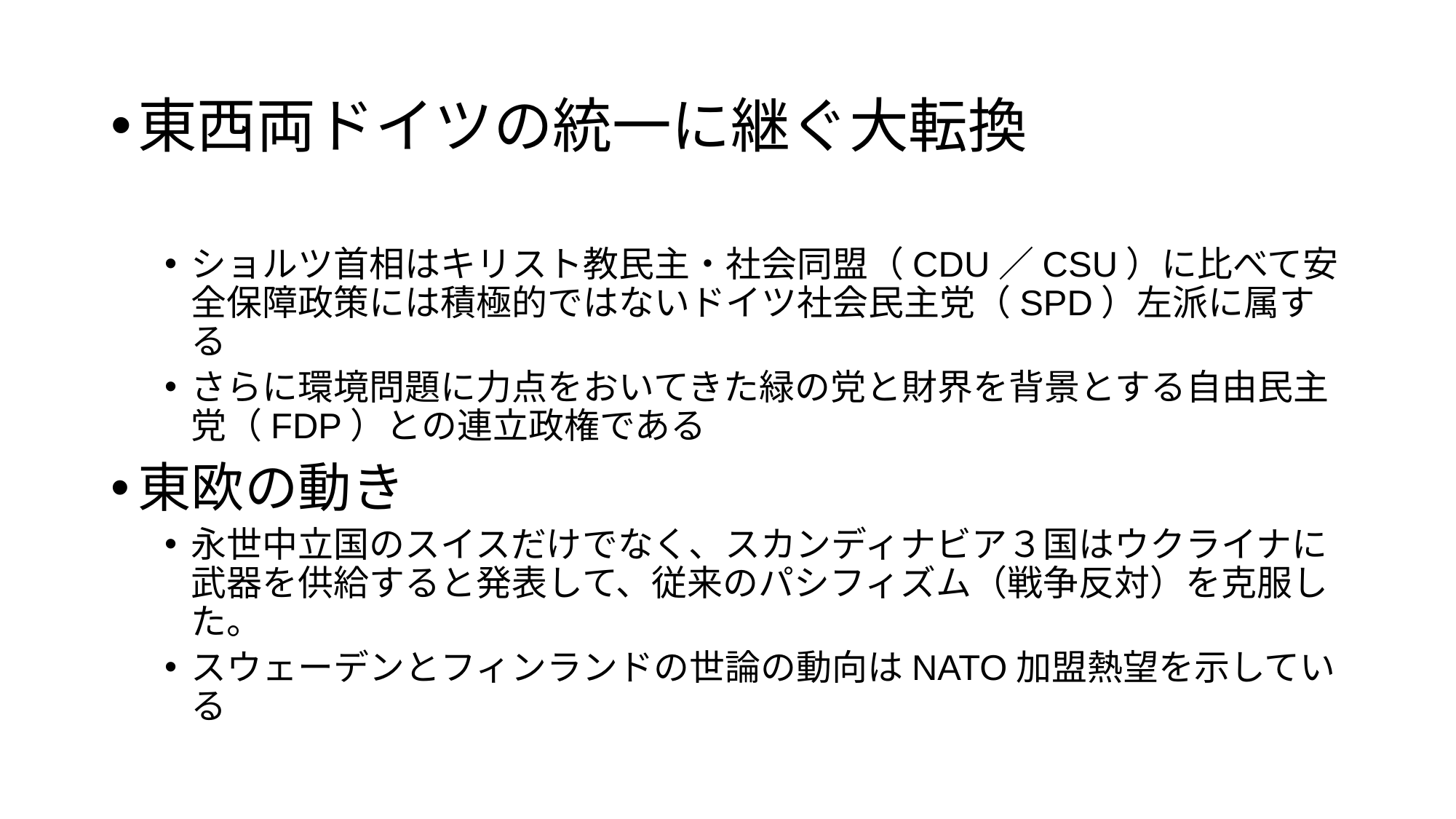

東西両ドイツの統一に継ぐ大転換

ショルツ首相はキリスト教民主・社会同盟（CDU／CSU）に比べて安全保障政策には積極的ではないドイツ社会民主党（SPD）左派に属する
さらに環境問題に力点をおいてきた緑の党と財界を背景とする自由民主党（FDP）との連立政権である
東欧の動き
永世中立国のスイスだけでなく、スカンディナビア３国はウクライナに武器を供給すると発表して、従来のパシフィズム（戦争反対）を克服した。
スウェーデンとフィンランドの世論の動向はNATO加盟熱望を示している